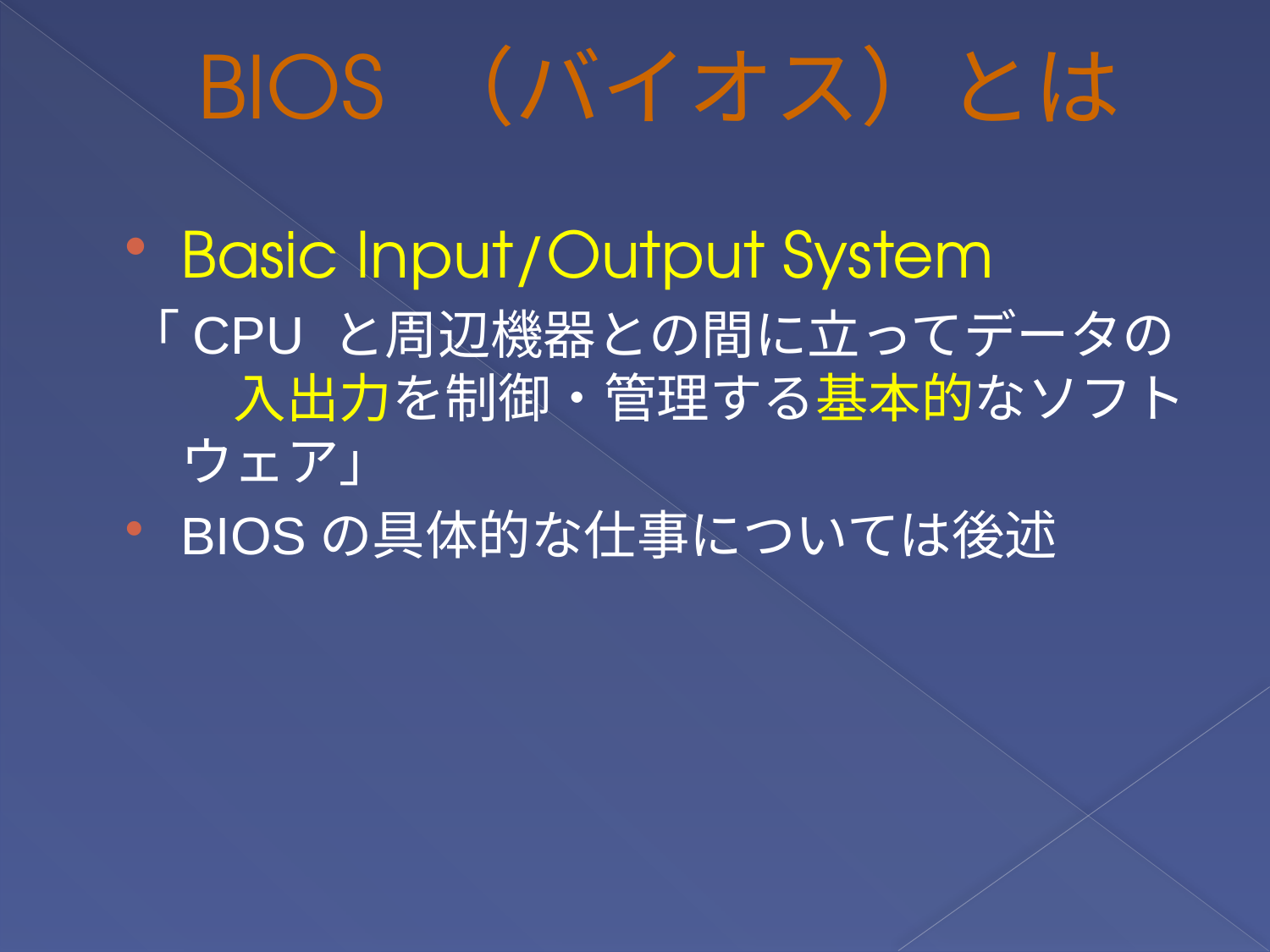

# BIOS （バイオス）とは
Basic Input/Output System
「CPU と周辺機器との間に立ってデータの　入出力を制御・管理する基本的なソフトウェア」
BIOSの具体的な仕事については後述